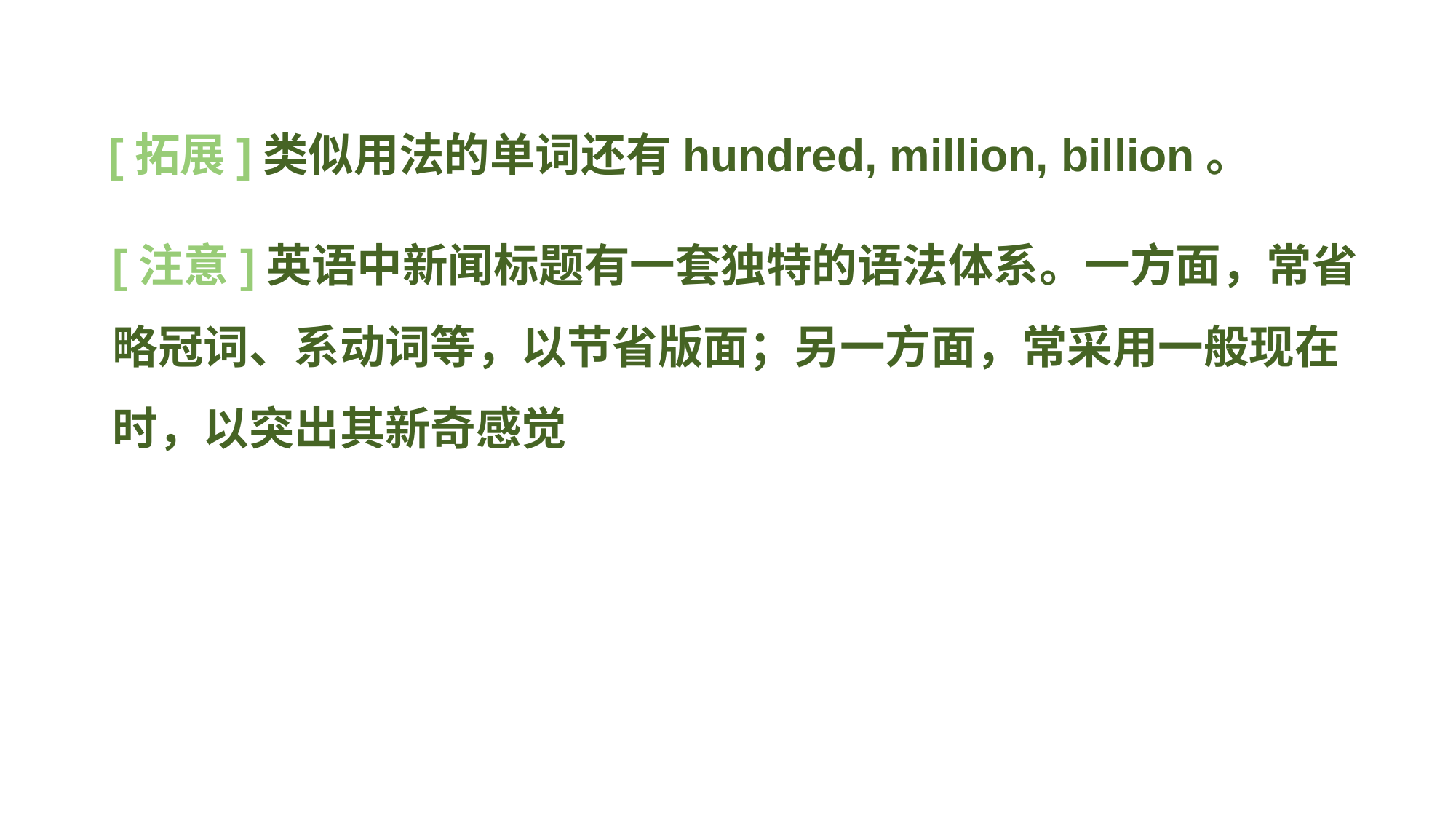

[拓展]类似用法的单词还有hundred, million, billion。
[注意]英语中新闻标题有一套独特的语法体系。一方面，常省略冠词、系动词等，以节省版面；另一方面，常采用一般现在时，以突出其新奇感觉